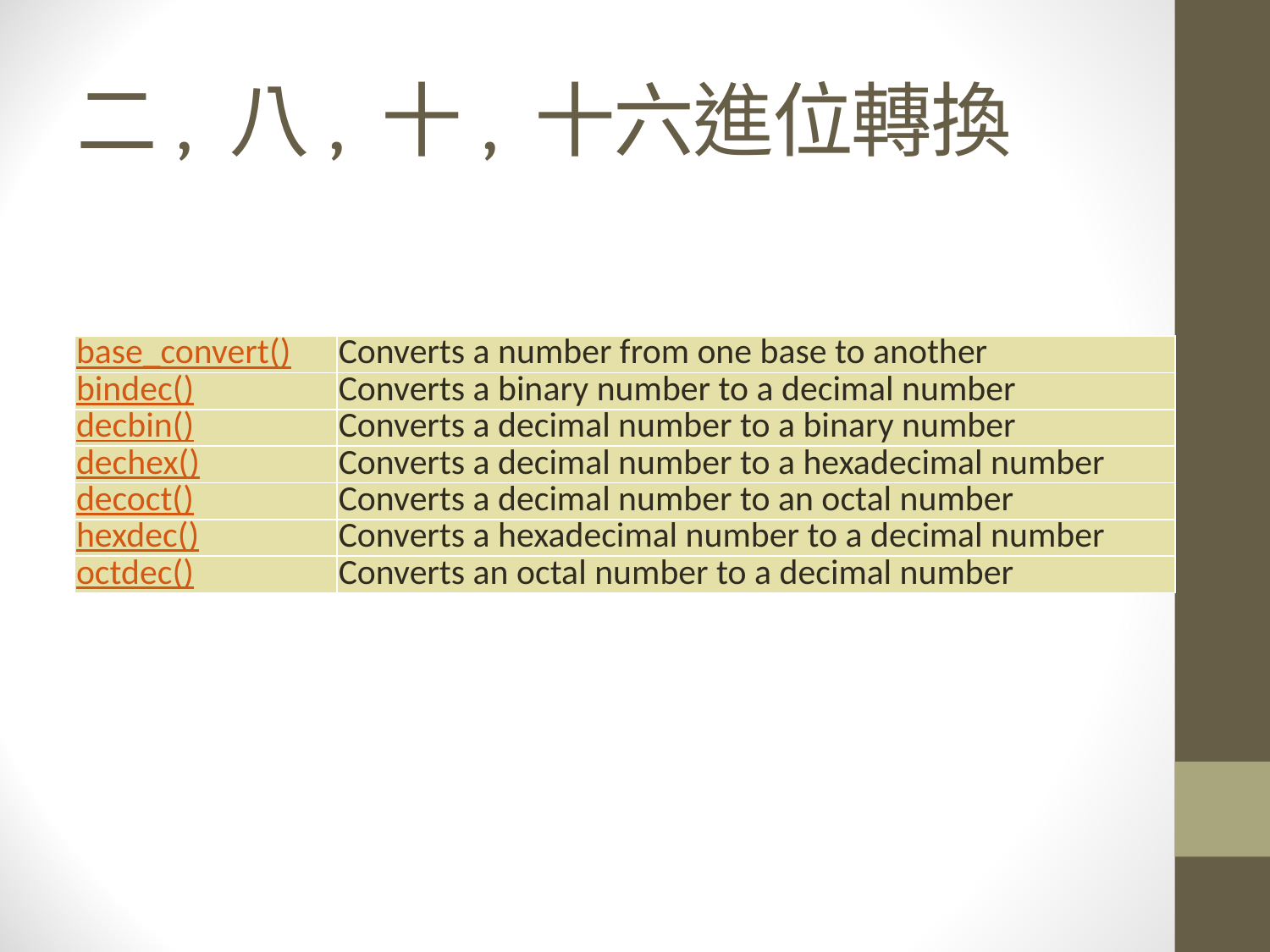

# 二, 八, 十, 十六進位轉換
| base\_convert() | Converts a number from one base to another |
| --- | --- |
| bindec() | Converts a binary number to a decimal number |
| decbin() | Converts a decimal number to a binary number |
| dechex() | Converts a decimal number to a hexadecimal number |
| decoct() | Converts a decimal number to an octal number |
| hexdec() | Converts a hexadecimal number to a decimal number |
| octdec() | Converts an octal number to a decimal number |